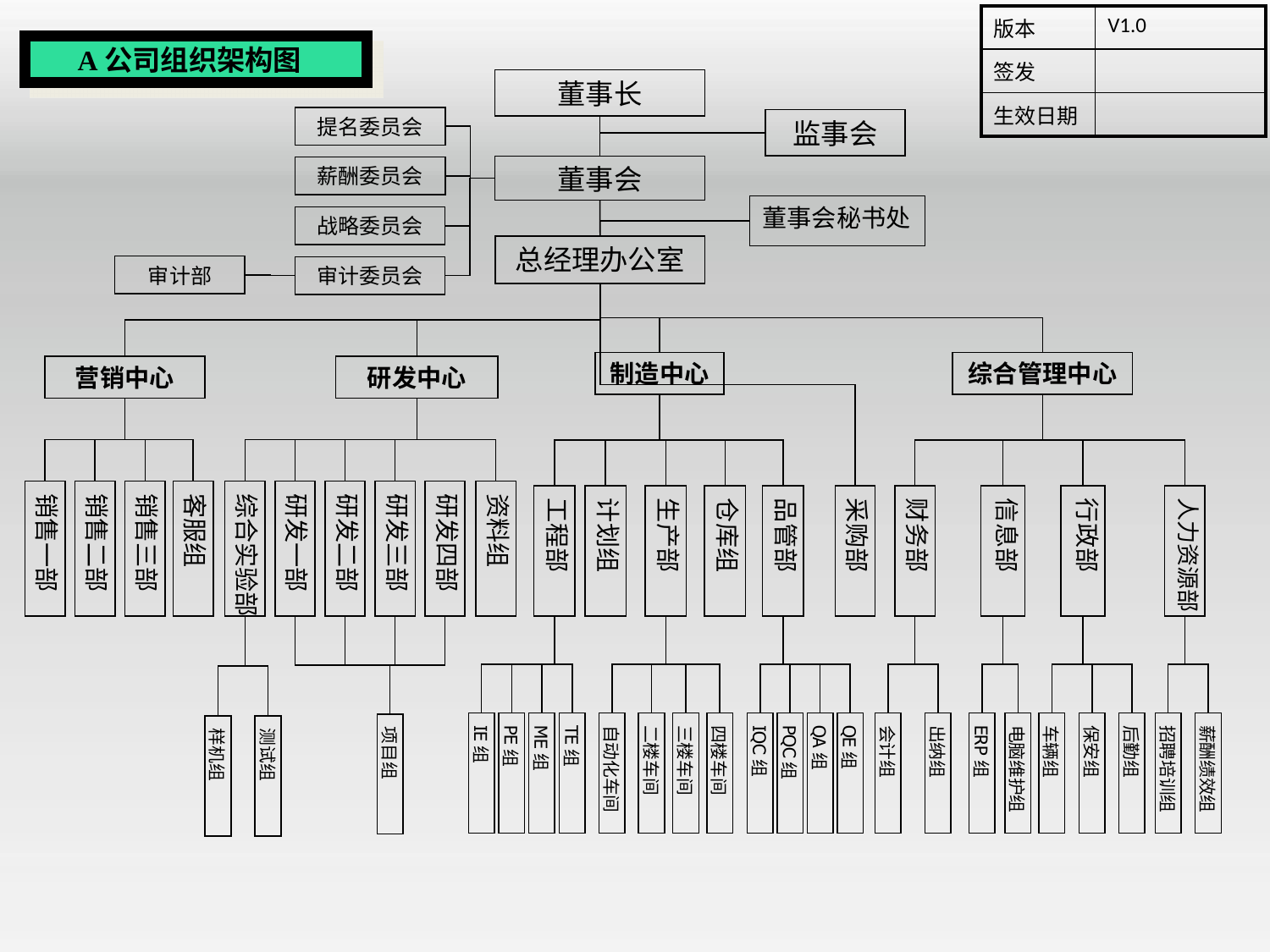

| 版本 | V1.0 |
| --- | --- |
| 签发 |  |
| 生效日期 |  |
A公司组织架构图
董事长
提名委员会
监事会
董事会
薪酬委员会
董事会秘书处
战略委员会
总经理办公室
审计部
审计委员会
制造中心
综合管理中心
营销中心
研发中心
销售一部
销售二部
销售三部
客服组
综合实验部
研发一部
研发二部
研发三部
研发四部
资料组
工程部
计划组
生产部
仓库组
品管部
采购部
财务部
信息部
行政部
人力资源部
IE组
PE组
ME组
TE组
自动化车间
二楼车间
三楼车间

四楼车间
IQC组
PQC组
QA组
QE组
会计组
出纳组
ERP组
电脑维护组
车辆组
保安组
后勤组
招聘培训组
薪酬绩效组
项目组
样机组
测试组